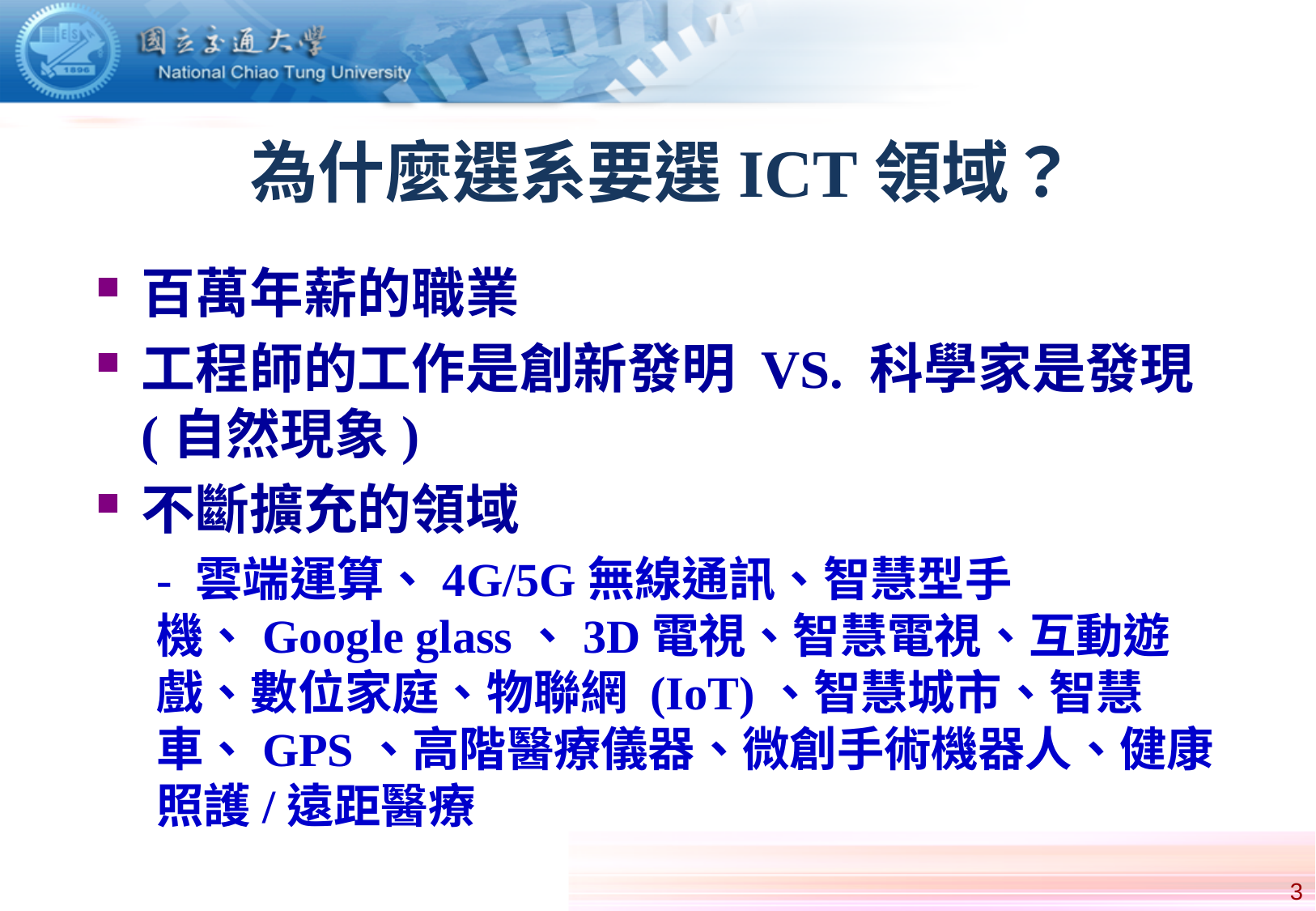

# 為什麼選系要選ICT領域？
百萬年薪的職業
工程師的工作是創新發明 VS. 科學家是發現(自然現象)
不斷擴充的領域
- 雲端運算、4G/5G無線通訊、智慧型手機、Google glass、3D電視、智慧電視、互動遊戲、數位家庭、物聯網 (IoT)、智慧城市、智慧車、GPS、高階醫療儀器、微創手術機器人、健康照護/遠距醫療